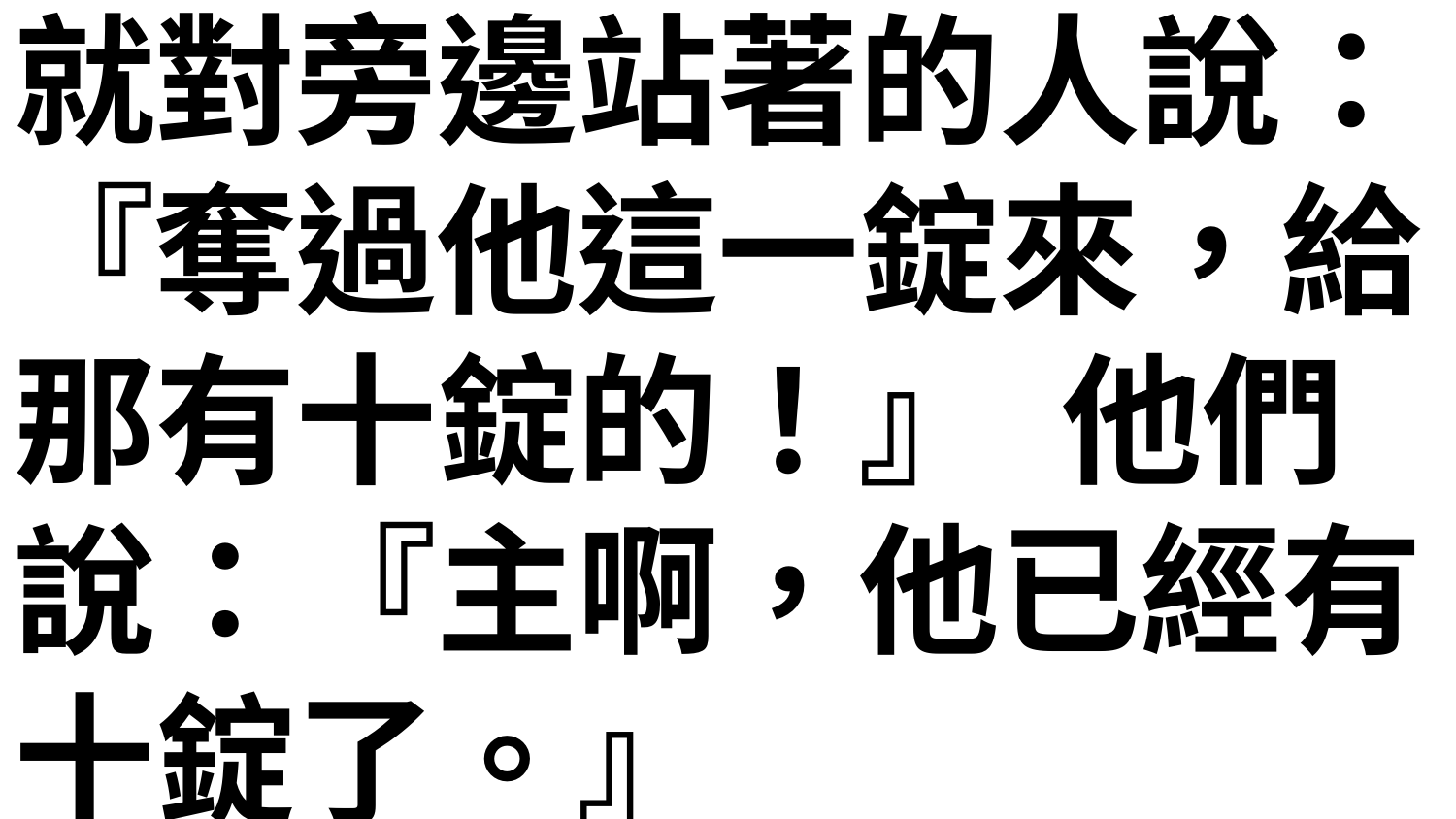

就對旁邊站著的人說：『奪過他這一錠來，給那有十錠的！』  他們說：『主啊，他已經有十錠了。』